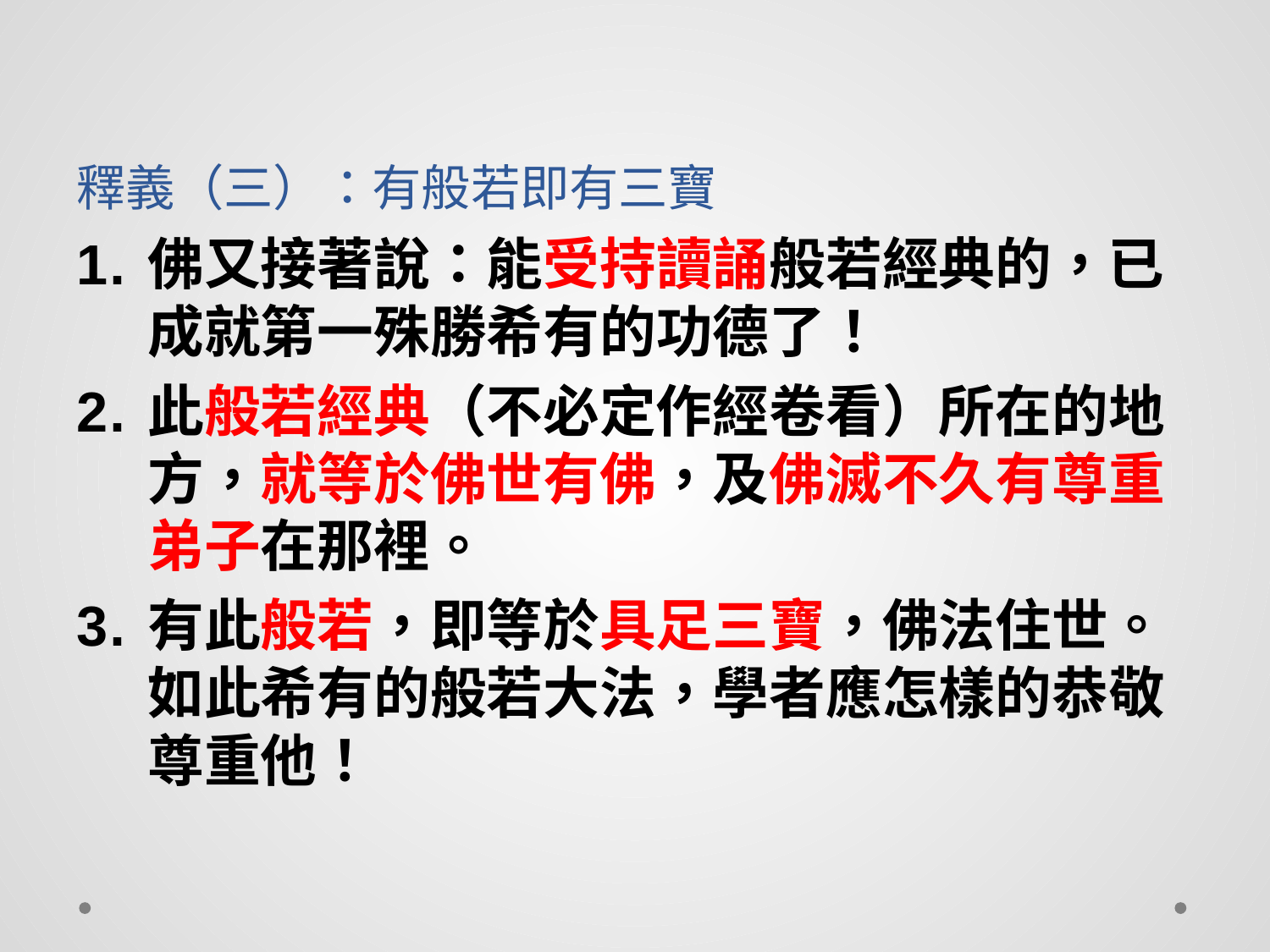

# 釋義（三）：有般若即有三寶
佛又接著說：能受持讀誦般若經典的，已成就第一殊勝希有的功德了！
此般若經典（不必定作經卷看）所在的地方，就等於佛世有佛，及佛滅不久有尊重弟子在那裡。
有此般若，即等於具足三寶，佛法住世。如此希有的般若大法，學者應怎樣的恭敬尊重他！